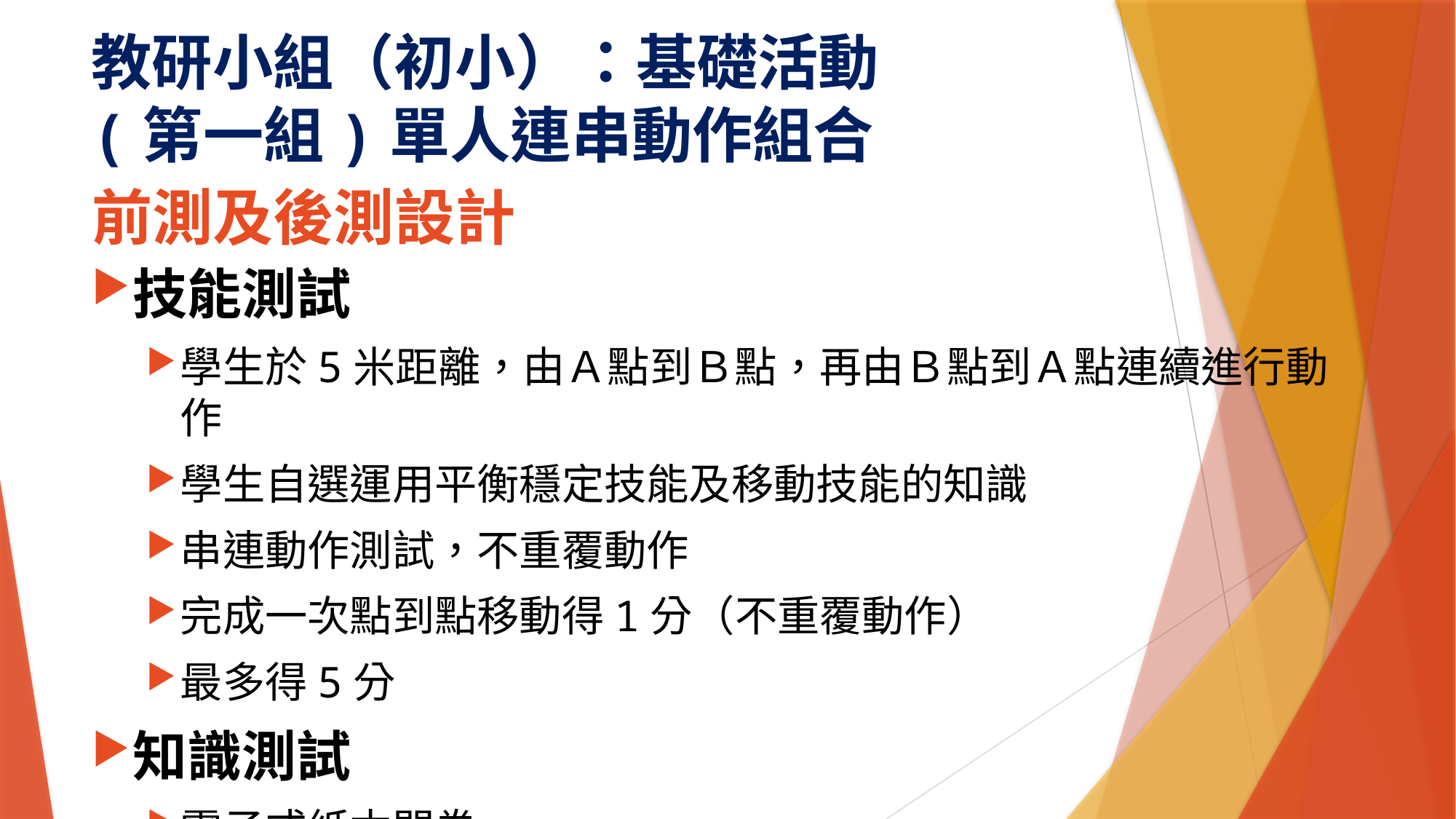

教研小組（初小）：基礎活動
(第一組)單人連串動作組合
# 前測及後測設計
技能測試
學生於5米距離，由Ａ點到Ｂ點，再由Ｂ點到Ａ點連續進行動作
學生自選運用平衡穩定技能及移動技能的知識
串連動作測試，不重覆動作
完成一次點到點移動得1分（不重覆動作）
最多得5分
知識測試
電子或紙本問卷